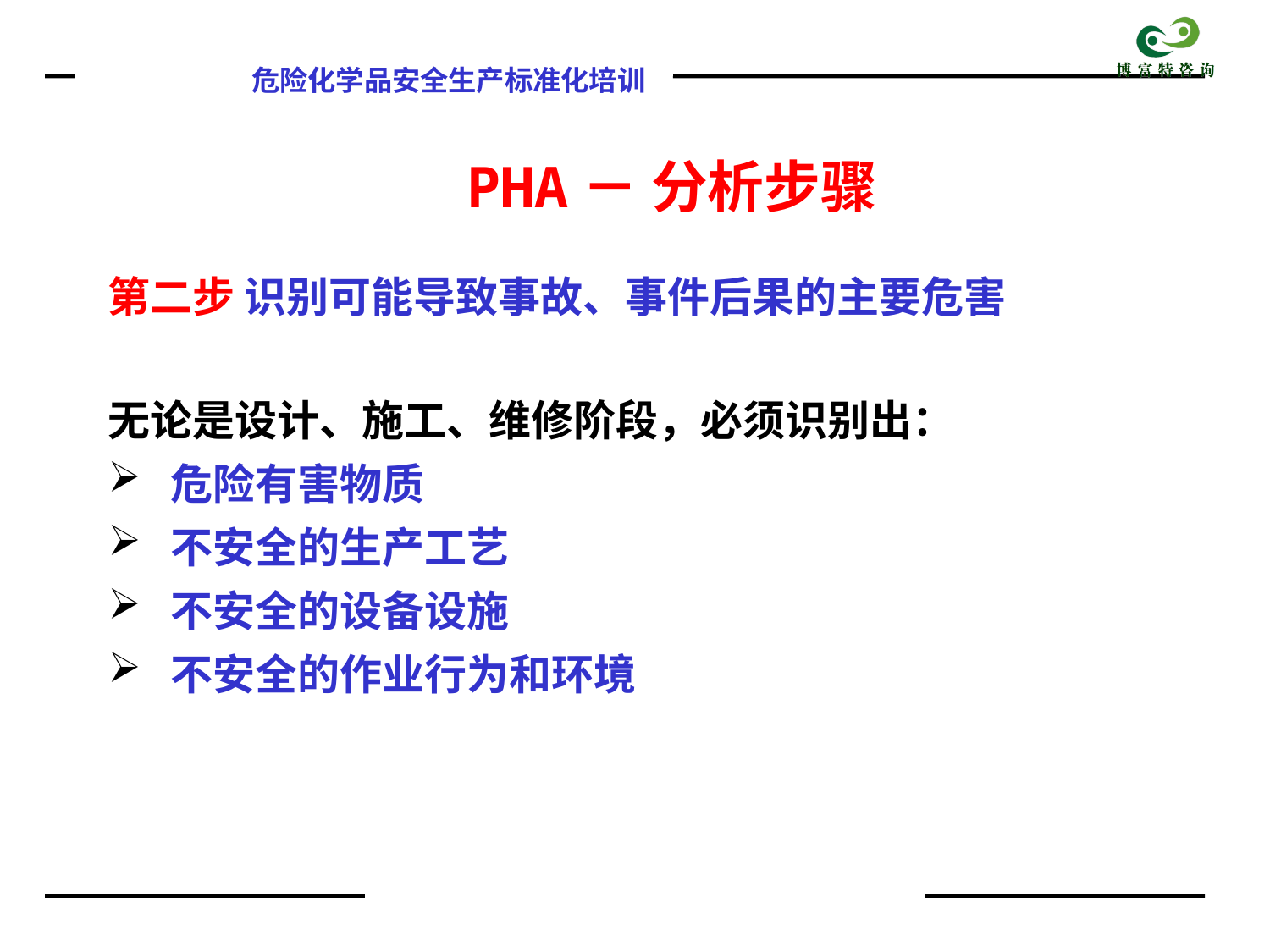

# PHA－ 分析步骤
第二步 识别可能导致事故、事件后果的主要危害

无论是设计、施工、维修阶段，必须识别出：
  危险有害物质
  不安全的生产工艺
  不安全的设备设施
  不安全的作业行为和环境